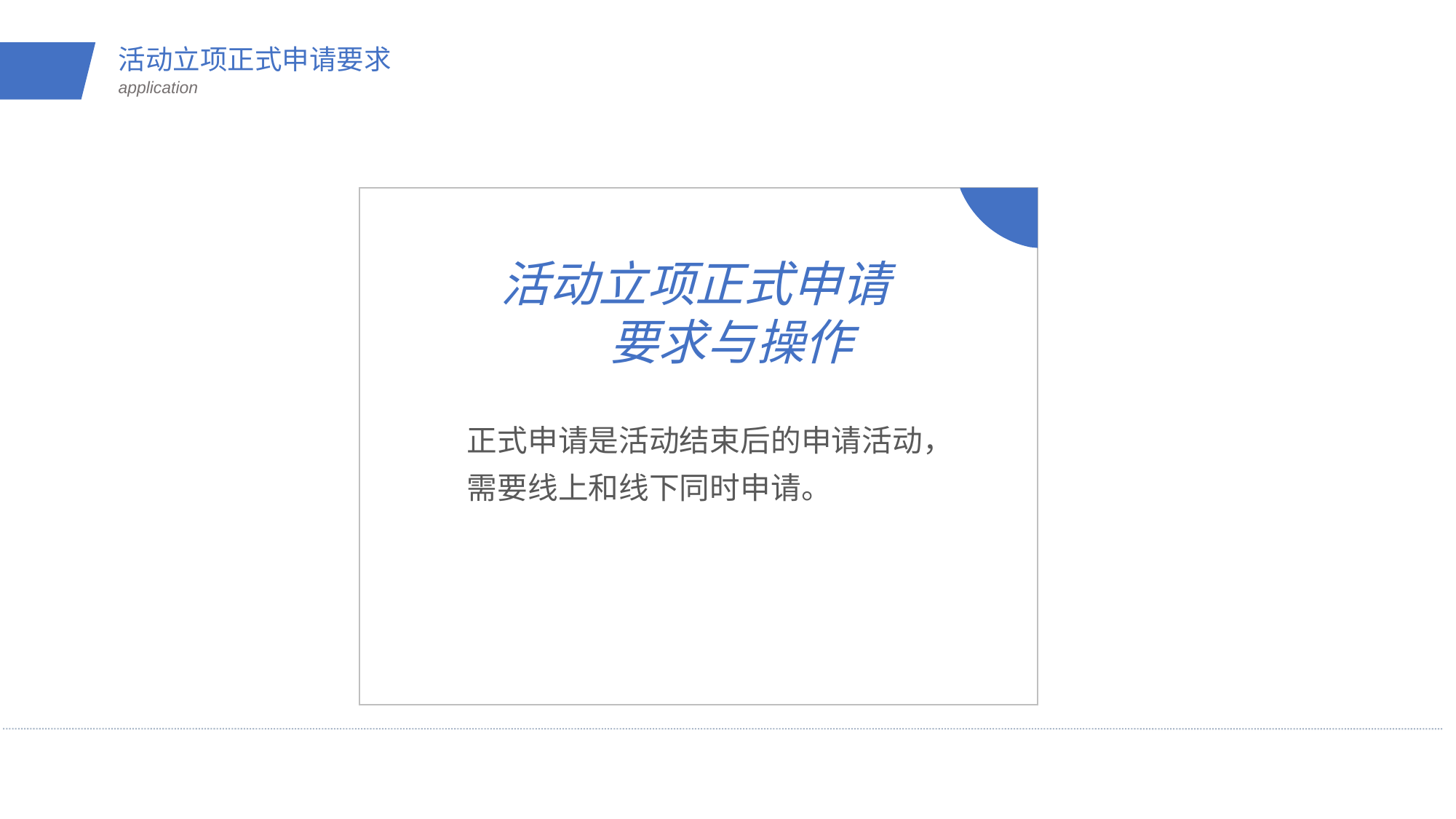

活动立项正式申请要求
application

活动立项正式申请           要求与操作
正式申请是活动结束后的申请活动，需要线上和线下同时申请。